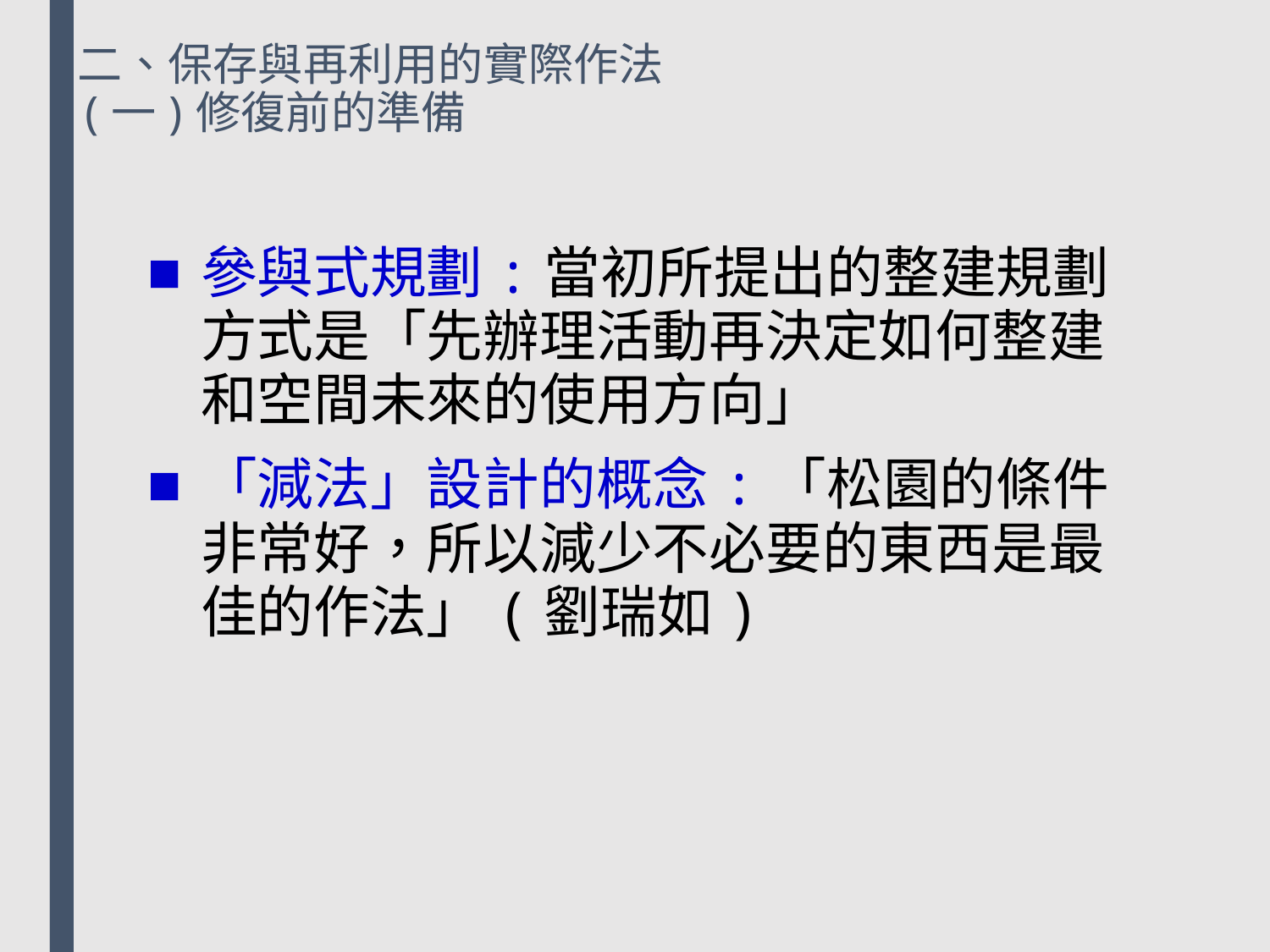

# 二、保存與再利用的實際作法 (一)修復前的準備
參與式規劃:當初所提出的整建規劃方式是「先辦理活動再決定如何整建和空間未來的使用方向」
「減法」設計的概念:「松園的條件非常好，所以減少不必要的東西是最佳的作法」(劉瑞如)